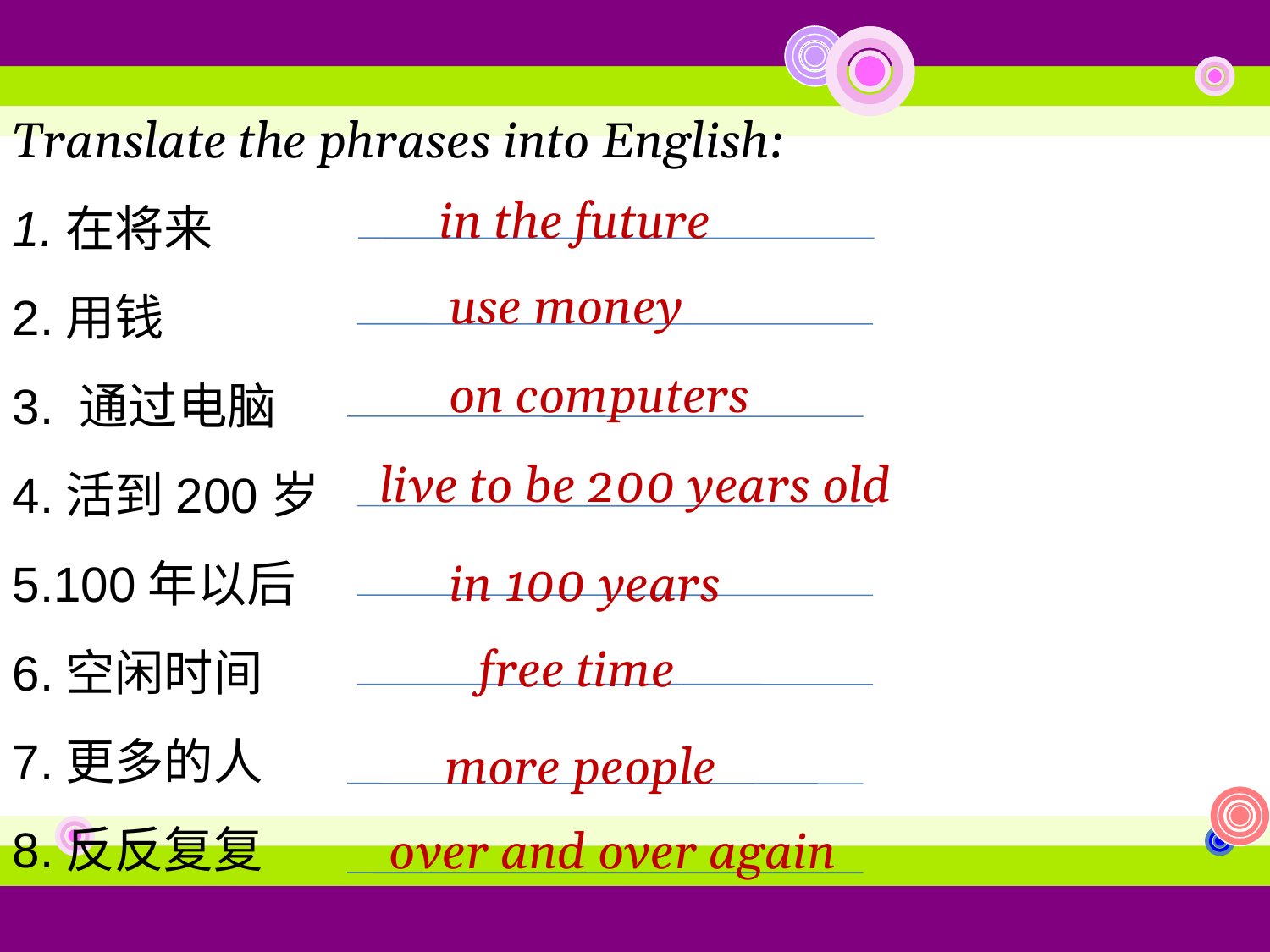

Translate the phrases into English:
1.在将来
2.用钱
3. 通过电脑
4.活到200岁
5.100年以后
6.空闲时间
7.更多的人
8.反反复复

in the future
use money
on computers
live to be 200 years old
in 100 years
free time
more people

over and over again